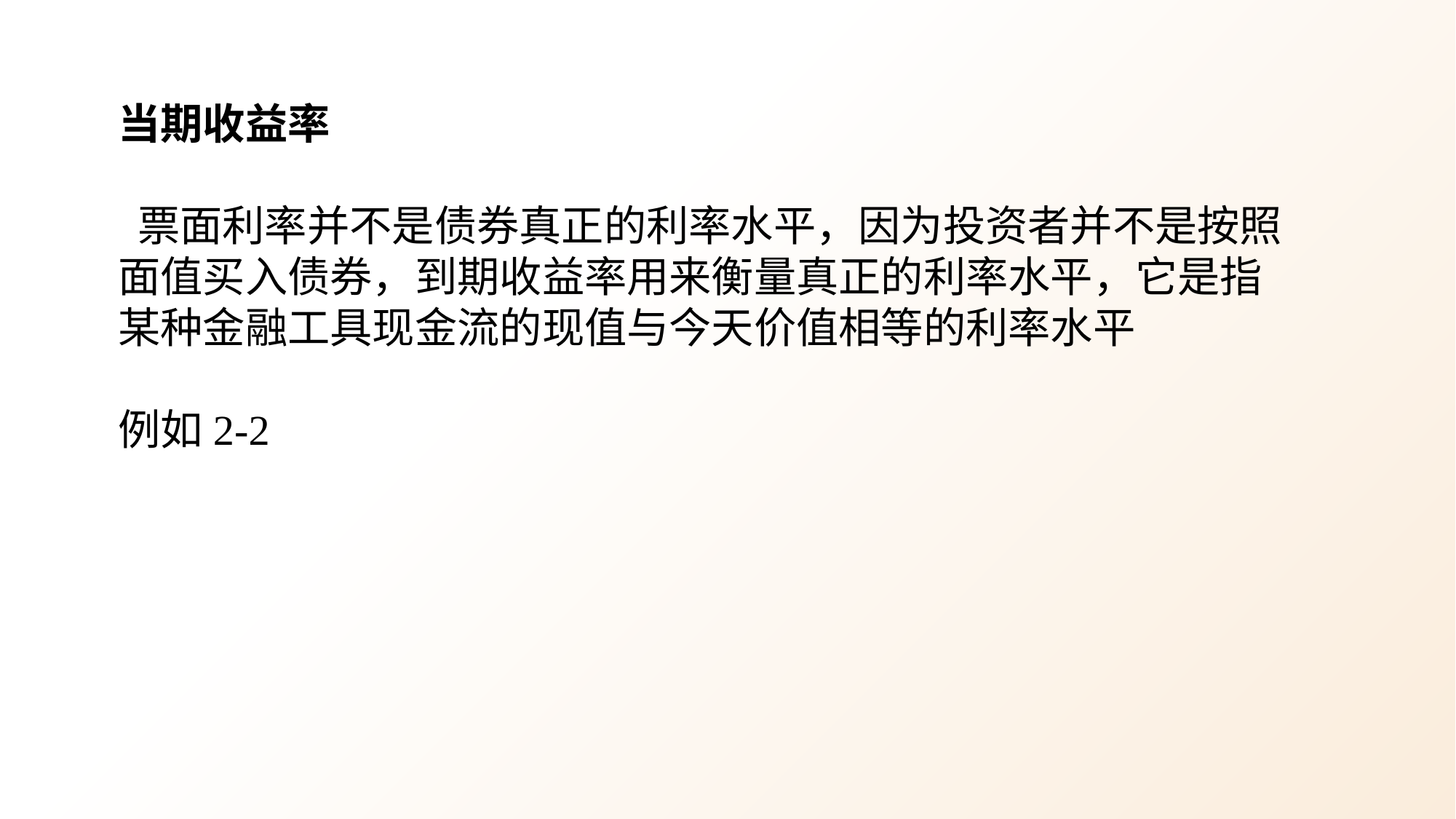

当期收益率

 票面利率并不是债券真正的利率水平，因为投资者并不是按照面值买入债券，到期收益率用来衡量真正的利率水平，它是指某种金融工具现金流的现值与今天价值相等的利率水平

例如2-2